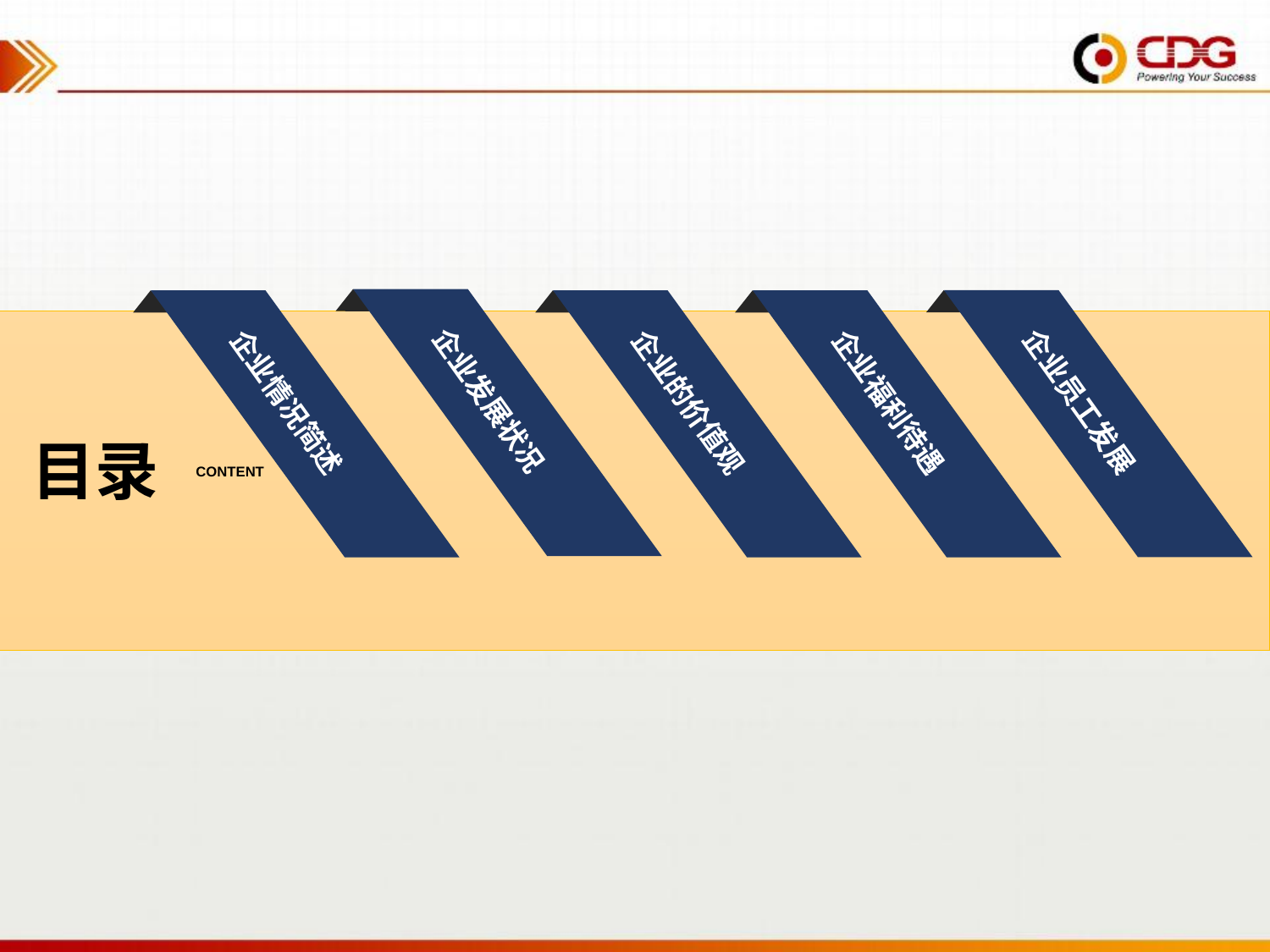

企业发展状况

企业员工发展

企业福利待遇

企业的价值观

企业情况简述

目录
CONTENT